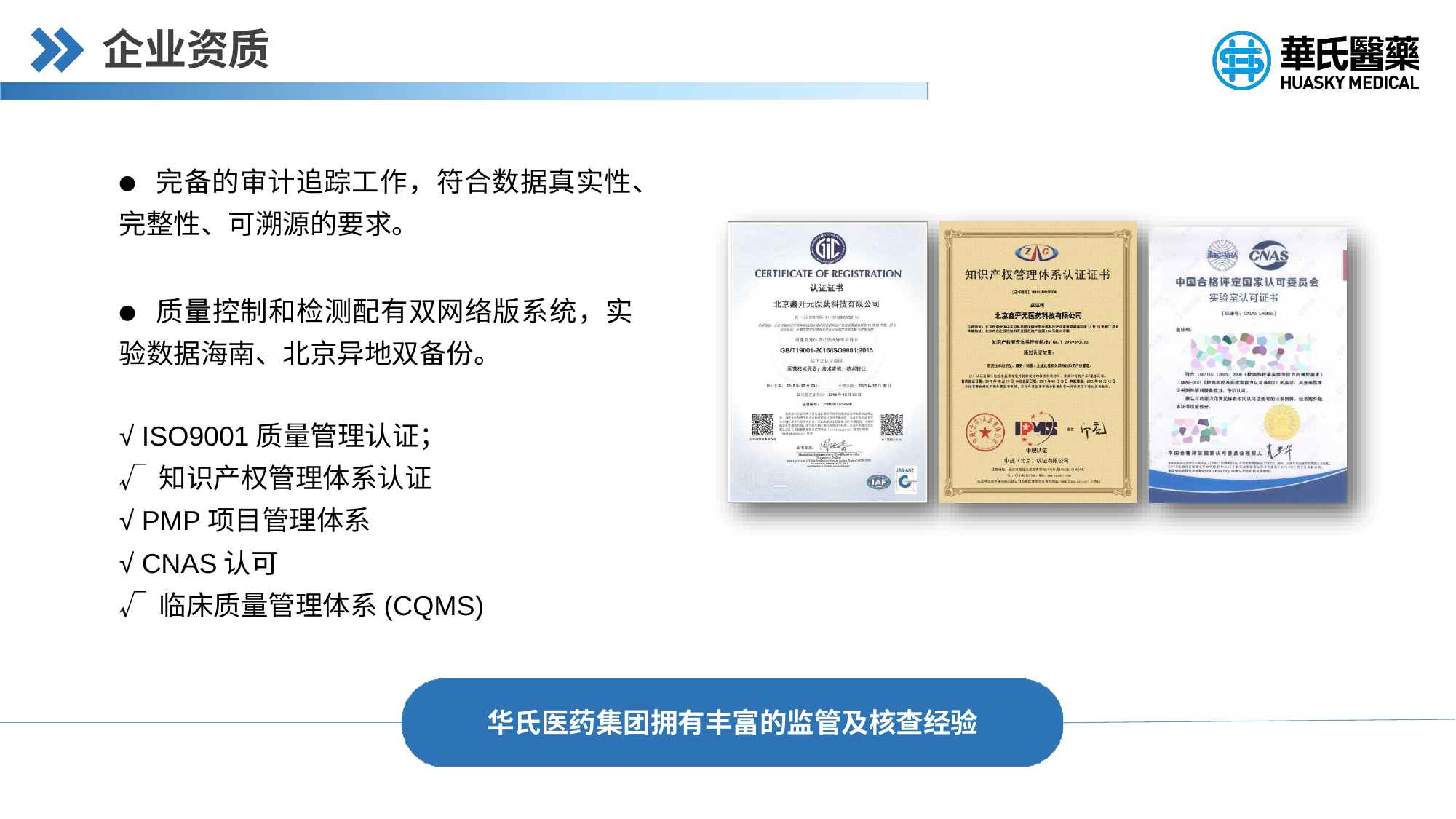

# 企业资质
⚫	完备的审计追踪工作，符合数据真实性、
完整性、可溯源的要求。

⚫	质量控制和检测配有双网络版系统，实 验数据海南、北京异地双备份。

√ ISO9001质量管理认证；
√ 知识产权管理体系认证
√ PMP项目管理体系
√ CNAS认可
√ 临床质量管理体系(CQMS)

华氏医药集团拥有丰富的监管及核查经验